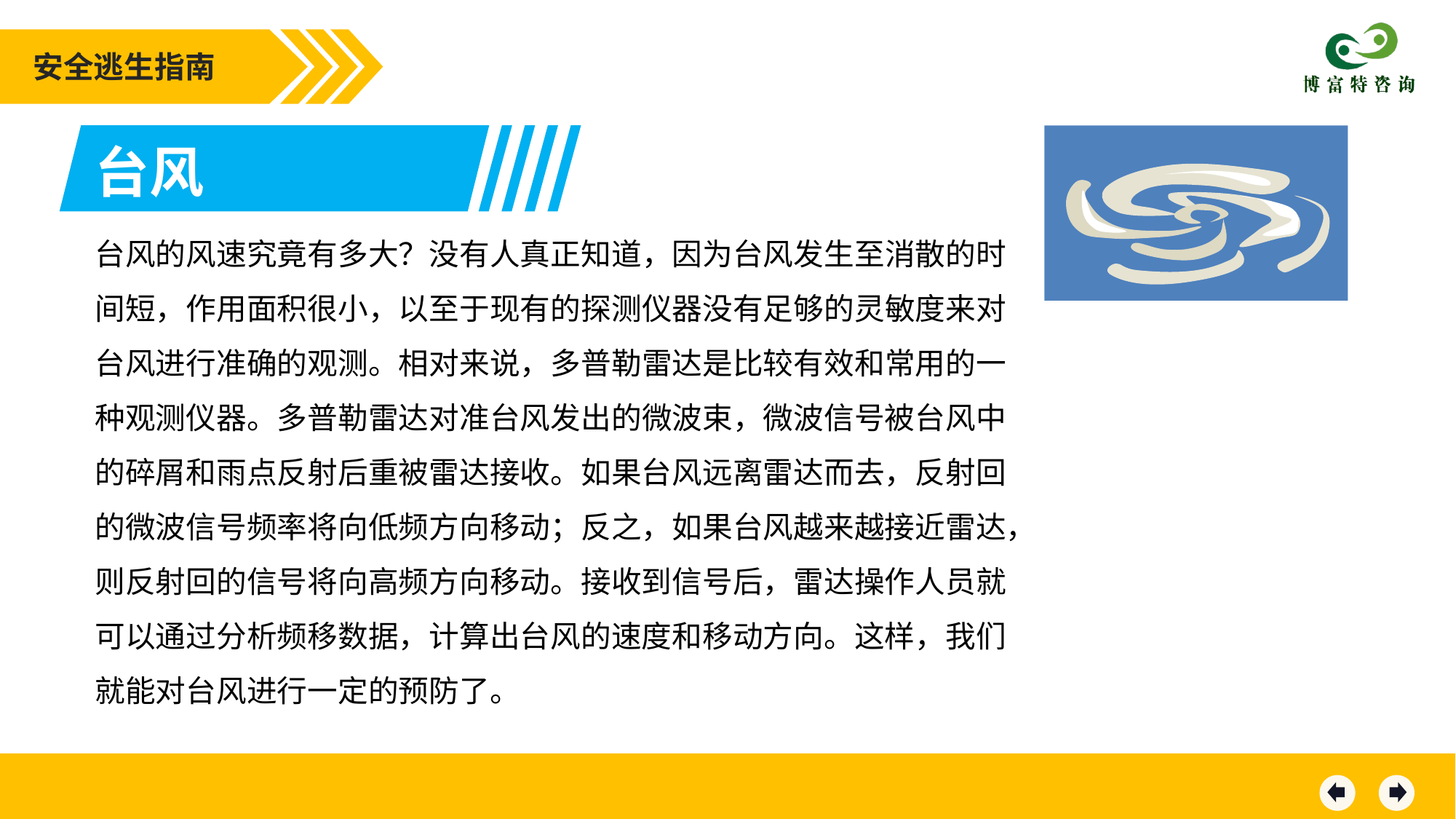

安全逃生指南

台风
台风的风速究竟有多大？没有人真正知道，因为台风发生至消散的时间短，作用面积很小，以至于现有的探测仪器没有足够的灵敏度来对台风进行准确的观测。相对来说，多普勒雷达是比较有效和常用的一种观测仪器。多普勒雷达对准台风发出的微波束，微波信号被台风中的碎屑和雨点反射后重被雷达接收。如果台风远离雷达而去，反射回的微波信号频率将向低频方向移动；反之，如果台风越来越接近雷达，则反射回的信号将向高频方向移动。接收到信号后，雷达操作人员就可以通过分析频移数据，计算出台风的速度和移动方向。这样，我们就能对台风进行一定的预防了。